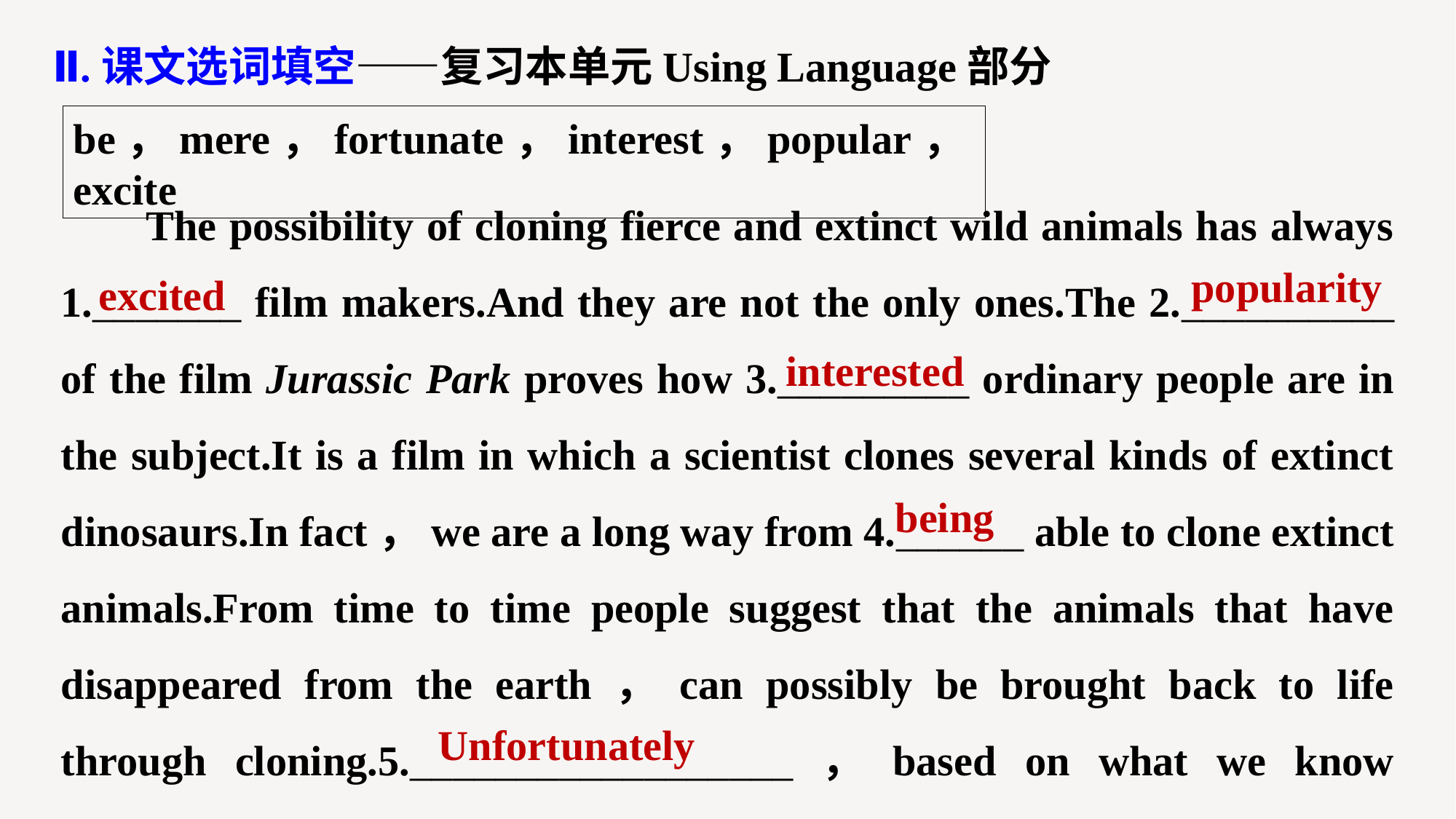

Ⅱ.课文选词填空——复习本单元Using Language部分
be，mere，fortunate，interest，popular，excite
The possibility of cloning fierce and extinct wild animals has always 1._______ film makers.And they are not the only ones.The 2.__________ of the film Jurassic Park proves how 3._________ ordinary people are in the subject.It is a film in which a scientist clones several kinds of extinct dinosaurs.In fact，we are a long way from 4.______ able to clone extinct animals.From time to time people suggest that the animals that have disappeared from the earth，can possibly be brought back to life through cloning.5.__________________，based on what we know now，
popularity
excited
interested
being
Unfortunately